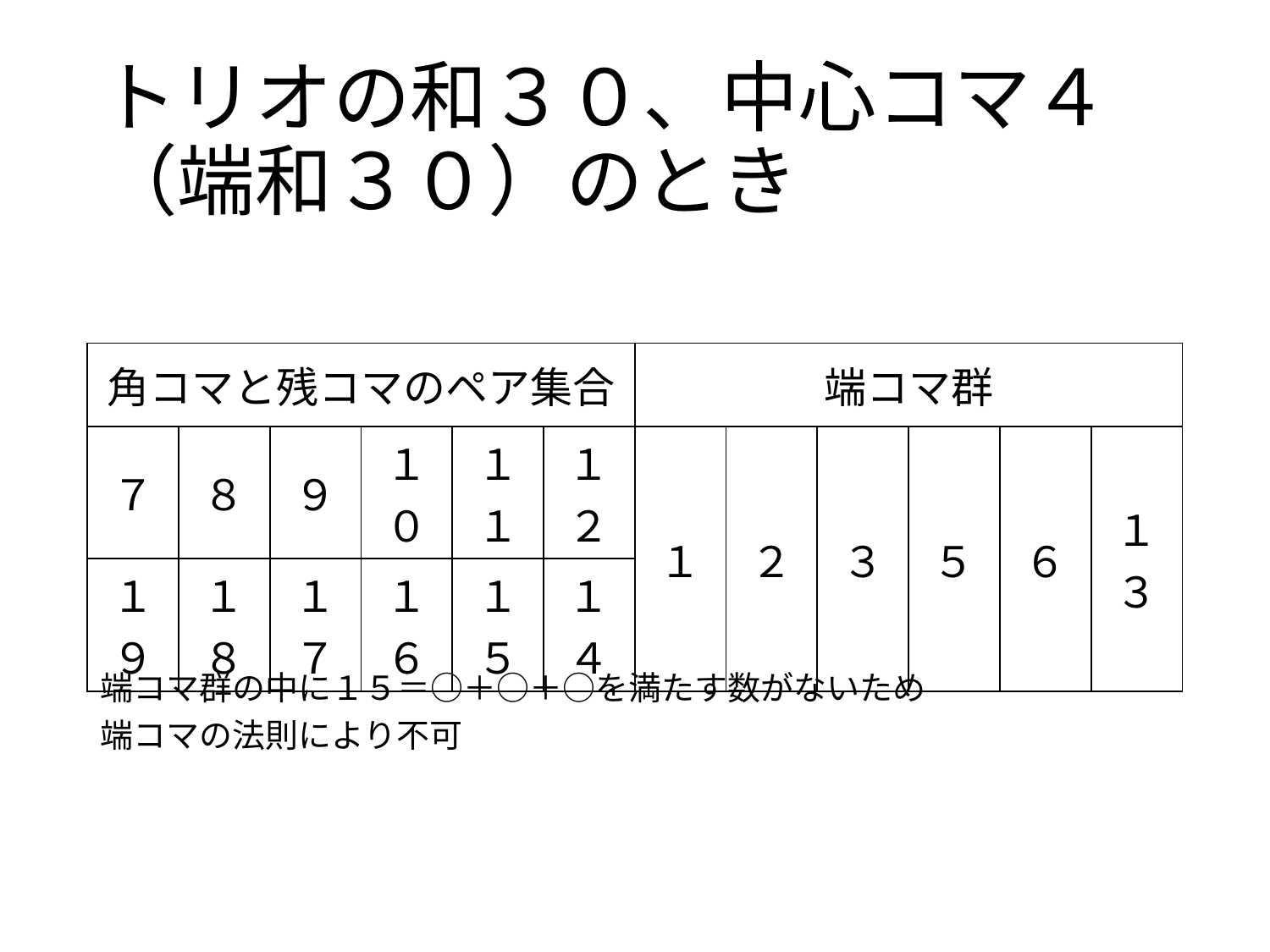

# トリオの和３０、中心コマ４（端和３０）のとき

| 角コマと残コマのペア集合 |  |  |  |  |  | 端コマ群 |  |  |  |  |  |
| --- | --- | --- | --- | --- | --- | --- | --- | --- | --- | --- | --- |
| ７ | ８ | ９ | １０ | １１ | １２ | １ | ２ | ３ | ５ | ６ | １３ |
| １９ | １８ | １７ | １６ | １５ | １４ |  |  |  |  |  |  |
端コマ群の中に１５＝○＋○＋○を満たす数がないため
端コマの法則により不可